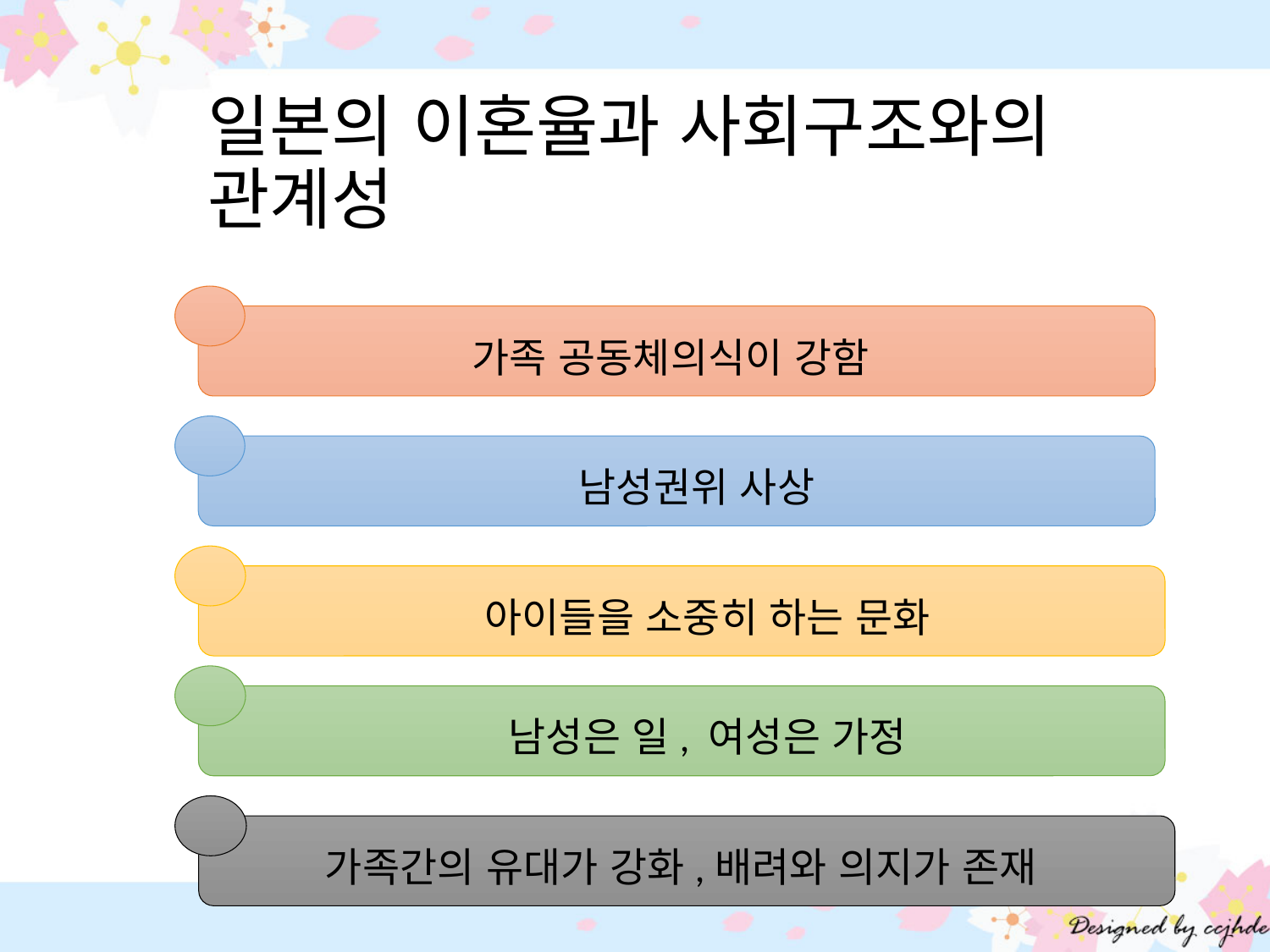

# 일본의 이혼율과 사회구조와의 관계성

가족 공동체의식이 강함

남성권위 사상

아이들을 소중히 하는 문화

남성은 일, 여성은 가정

가족간의 유대가 강화,배려와 의지가 존재